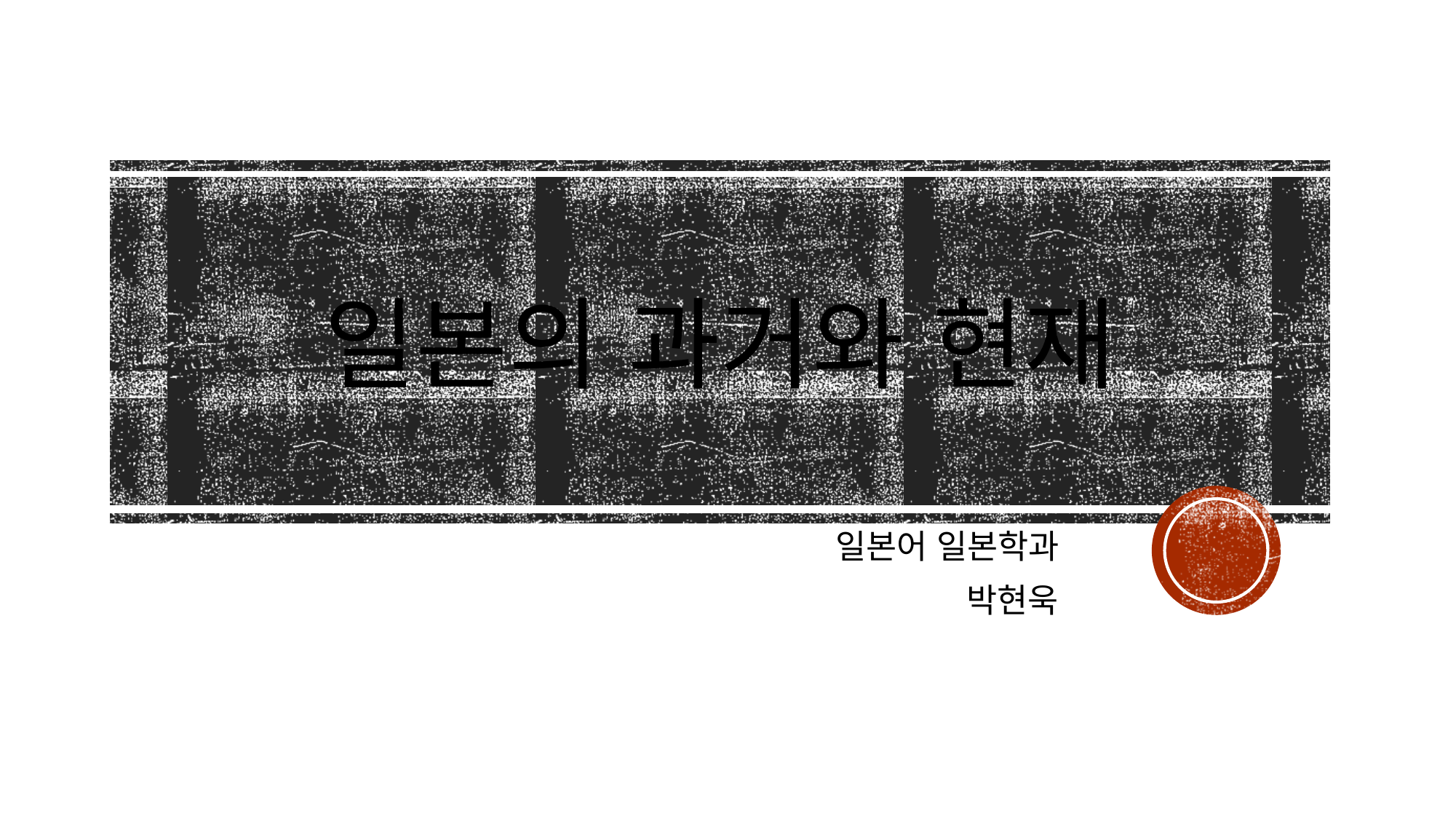

# 일본의 과거와 현재
일본어 일본학과
박현욱